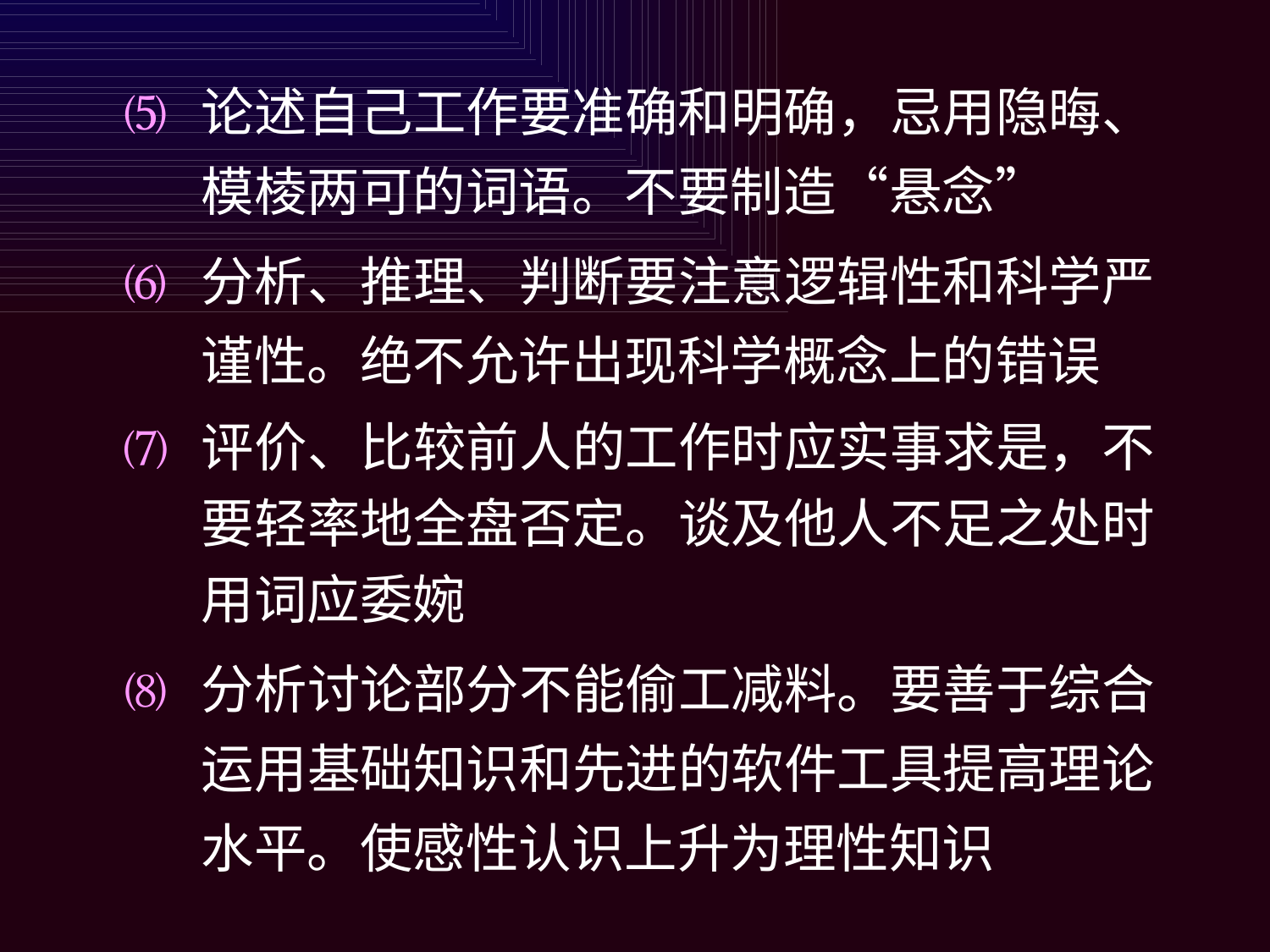

论述自己工作要准确和明确，忌用隐晦、模棱两可的词语。不要制造“悬念”
分析、推理、判断要注意逻辑性和科学严谨性。绝不允许出现科学概念上的错误
评价、比较前人的工作时应实事求是，不要轻率地全盘否定。谈及他人不足之处时用词应委婉
分析讨论部分不能偷工减料。要善于综合运用基础知识和先进的软件工具提高理论水平。使感性认识上升为理性知识